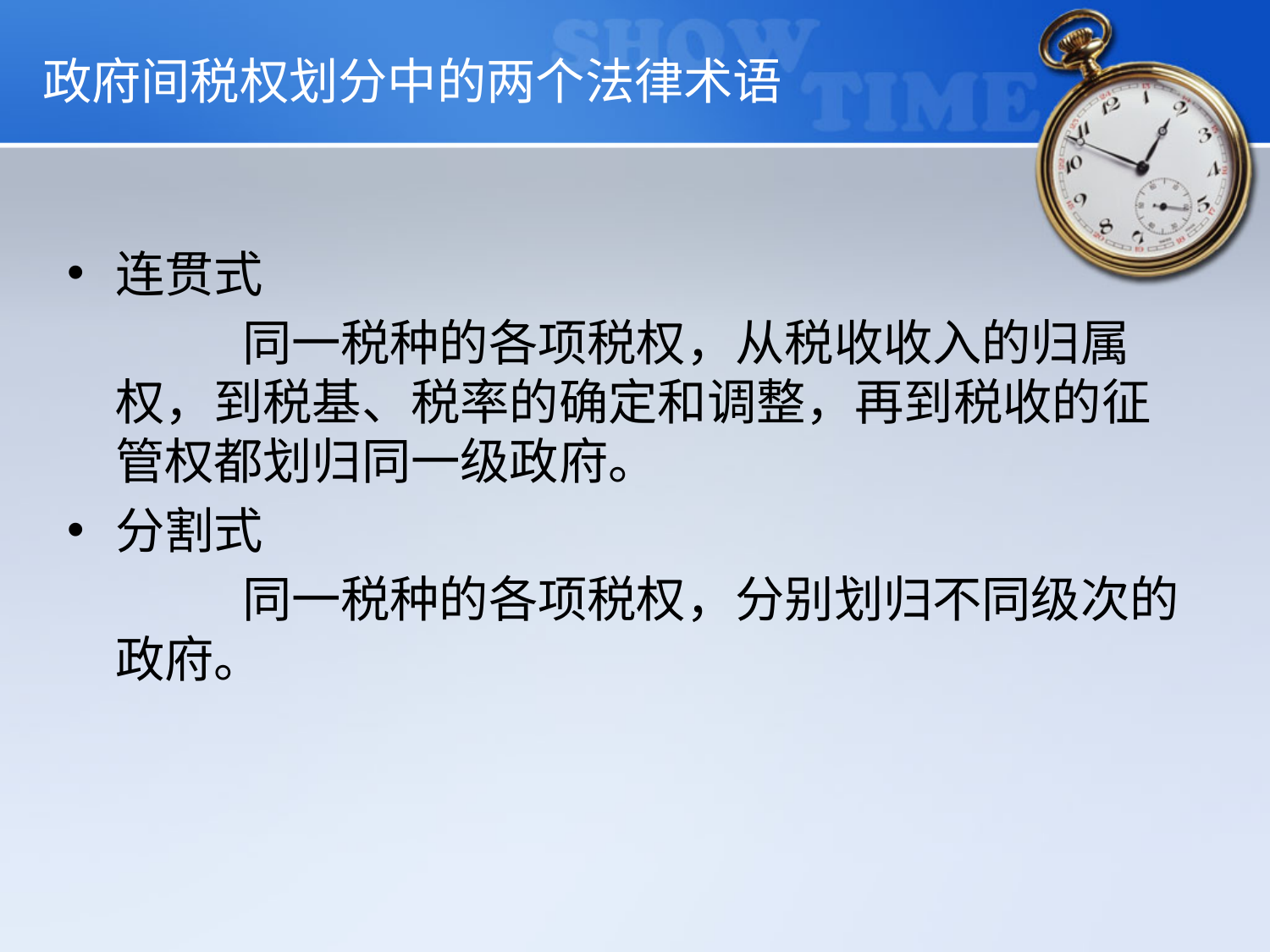

# 政府间税权划分中的两个法律术语
连贯式
		同一税种的各项税权，从税收收入的归属权，到税基、税率的确定和调整，再到税收的征管权都划归同一级政府。
分割式
		同一税种的各项税权，分别划归不同级次的政府。